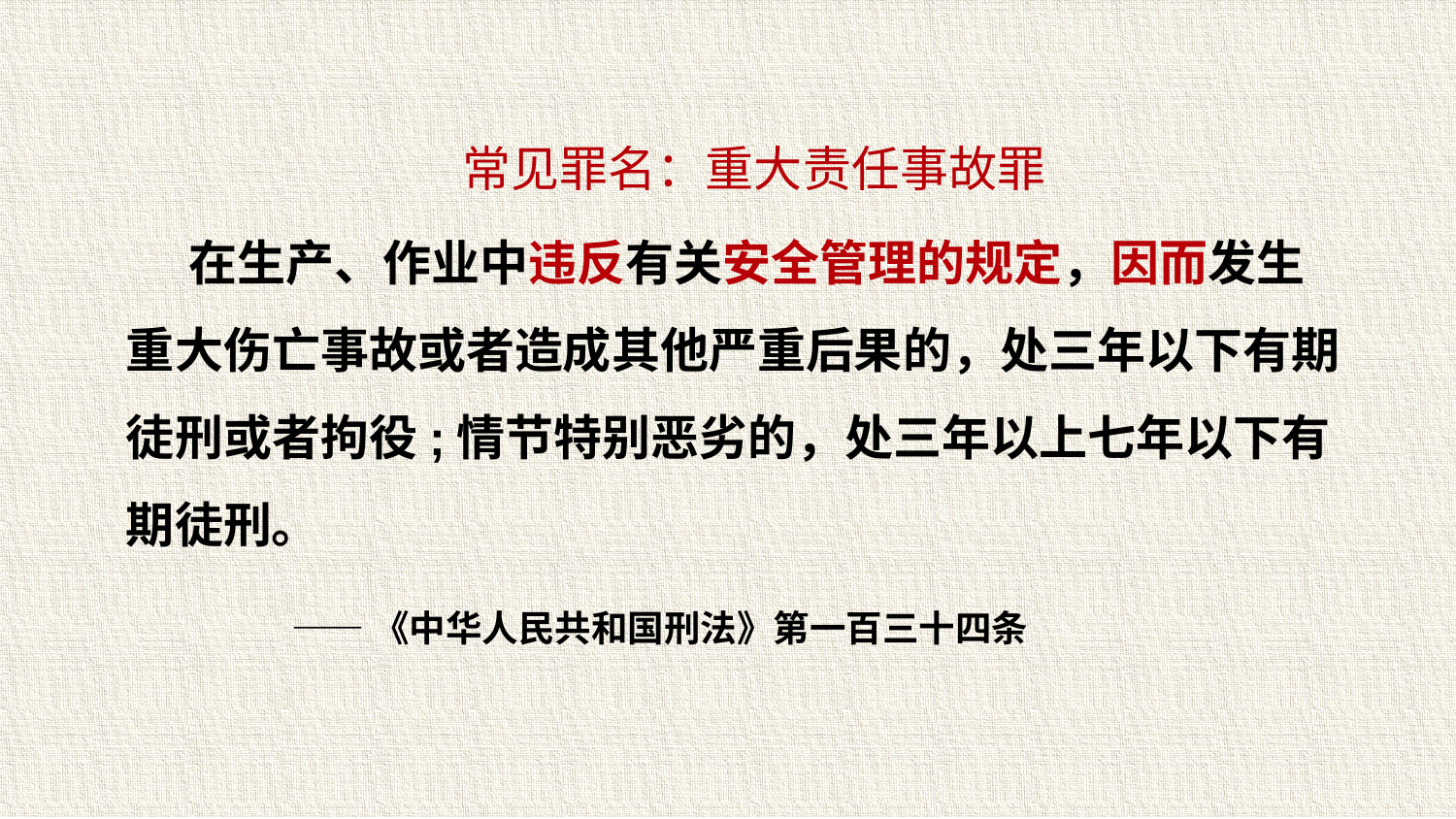

常见罪名：重大责任事故罪
      在生产、作业中违反有关安全管理的规定，因而发生重大伤亡事故或者造成其他严重后果的，处三年以下有期徒刑或者拘役;情节特别恶劣的，处三年以上七年以下有期徒刑。
                    ——《中华人民共和国刑法》第一百三十四条